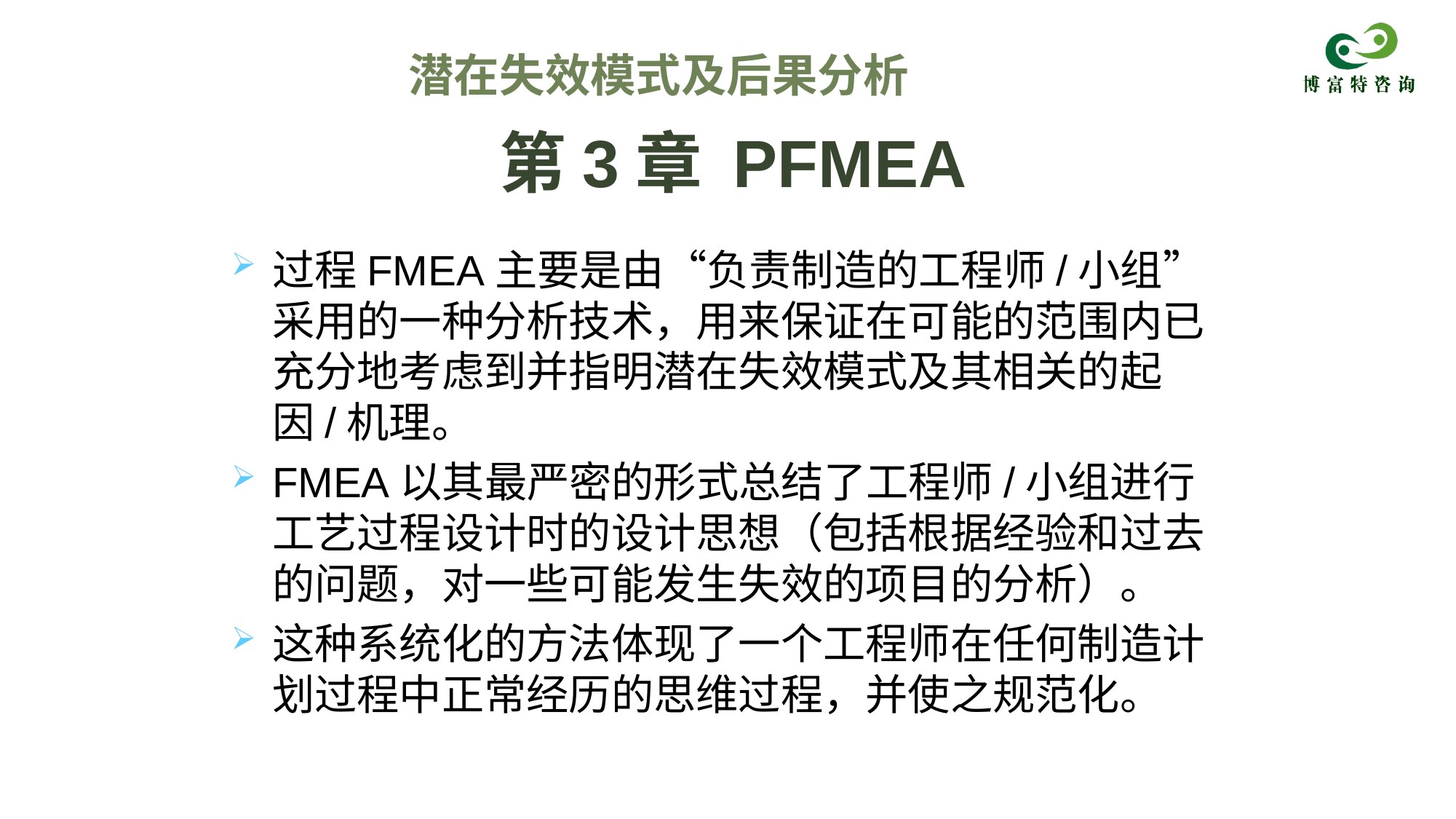

潜在失效模式及后果分析
# 第3章 PFMEA
过程FMEA主要是由“负责制造的工程师/小组”采用的一种分析技术，用来保证在可能的范围内已充分地考虑到并指明潜在失效模式及其相关的起因/机理。
FMEA以其最严密的形式总结了工程师/小组进行工艺过程设计时的设计思想（包括根据经验和过去的问题，对一些可能发生失效的项目的分析）。
这种系统化的方法体现了一个工程师在任何制造计划过程中正常经历的思维过程，并使之规范化。
25